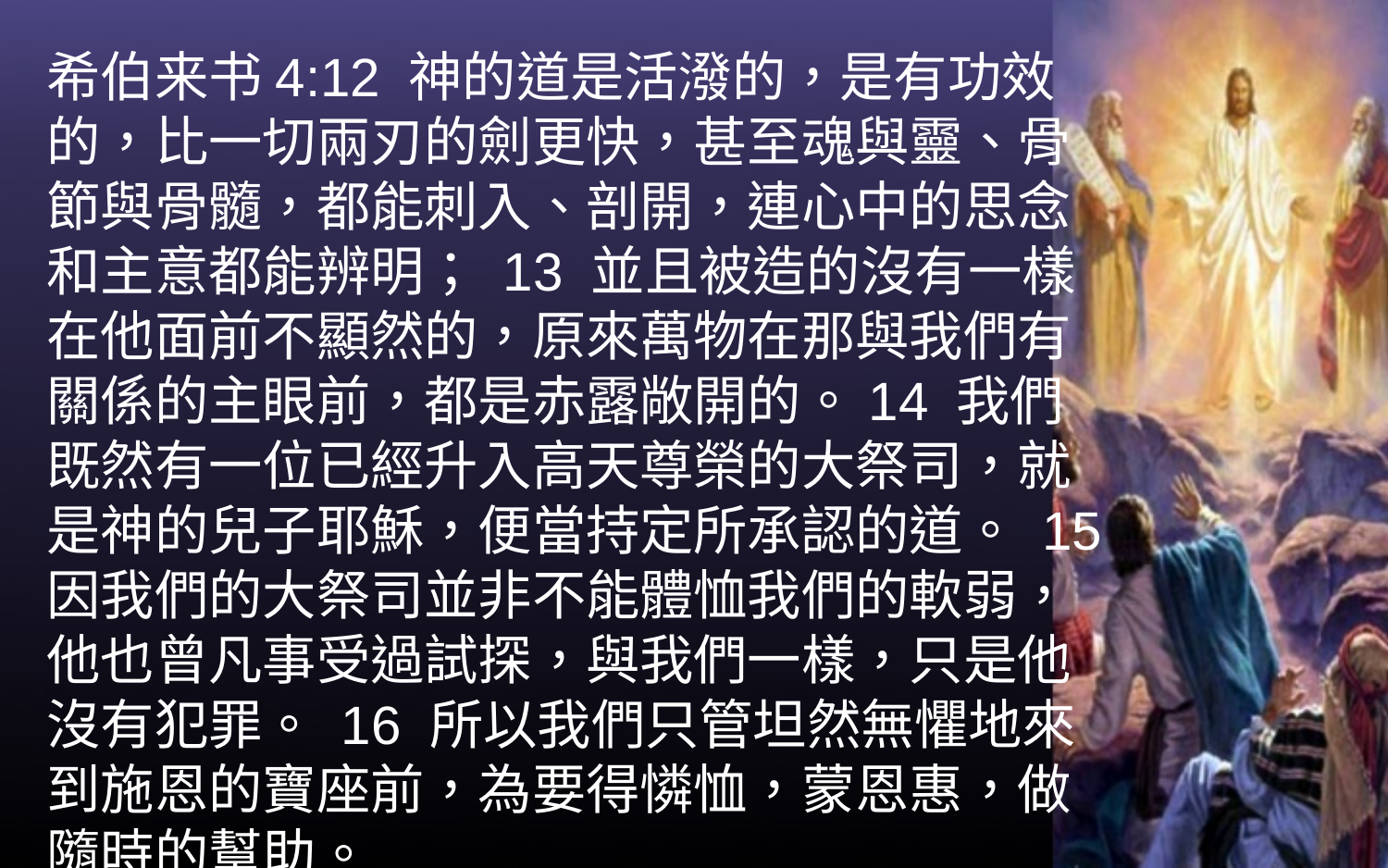

希伯来书4:12 神的道是活潑的，是有功效的，比一切兩刃的劍更快，甚至魂與靈、骨節與骨髓，都能刺入、剖開，連心中的思念和主意都能辨明； 13 並且被造的沒有一樣在他面前不顯然的，原來萬物在那與我們有關係的主眼前，都是赤露敞開的。14 我們既然有一位已經升入高天尊榮的大祭司，就是神的兒子耶穌，便當持定所承認的道。 15 因我們的大祭司並非不能體恤我們的軟弱，他也曾凡事受過試探，與我們一樣，只是他沒有犯罪。 16 所以我們只管坦然無懼地來到施恩的寶座前，為要得憐恤，蒙恩惠，做隨時的幫助。